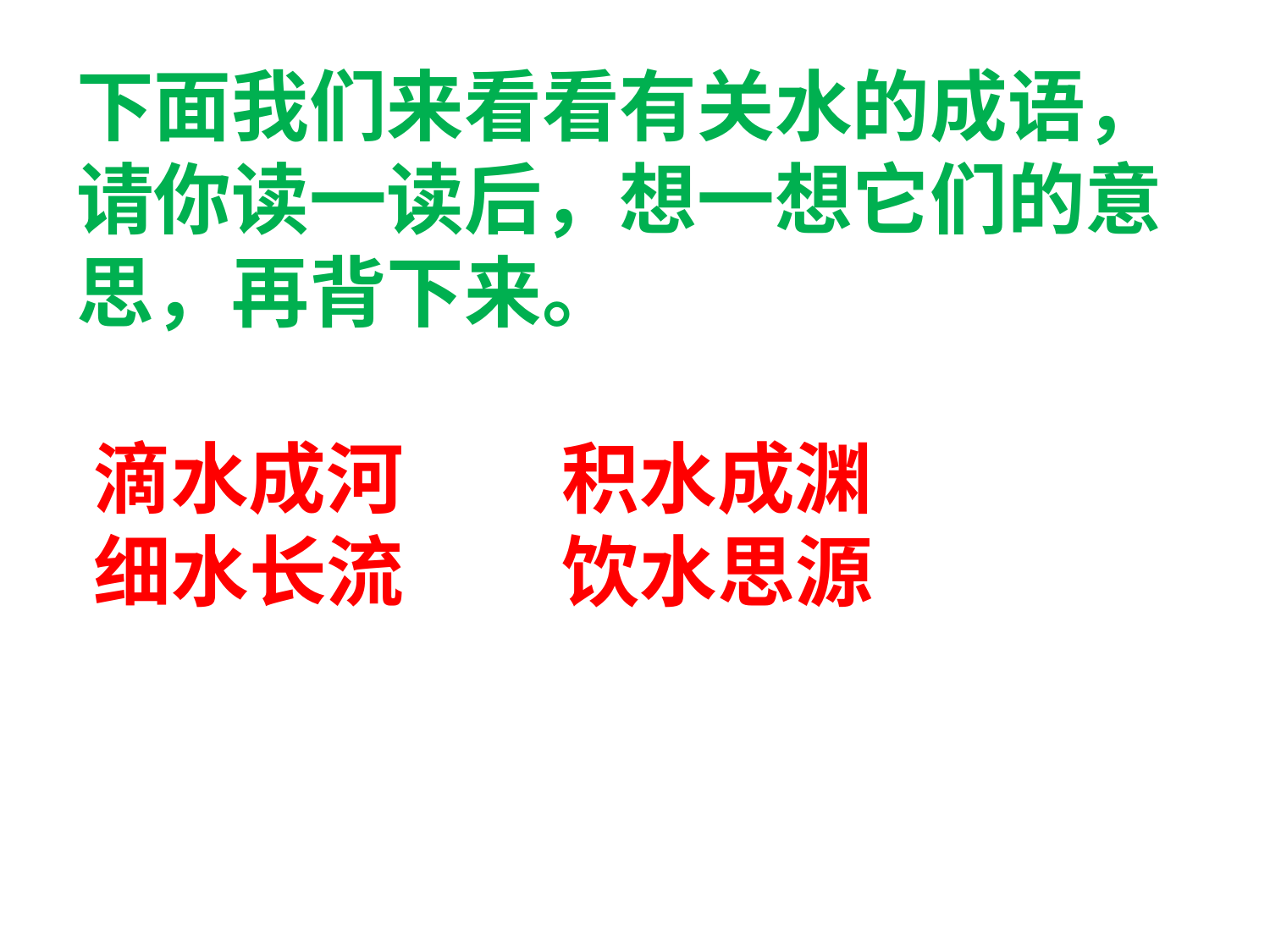

# 下面我们来看看有关水的成语，请你读一读后，想一想它们的意思，再背下来。 滴水成河         积水成渊 细水长流         饮水思源